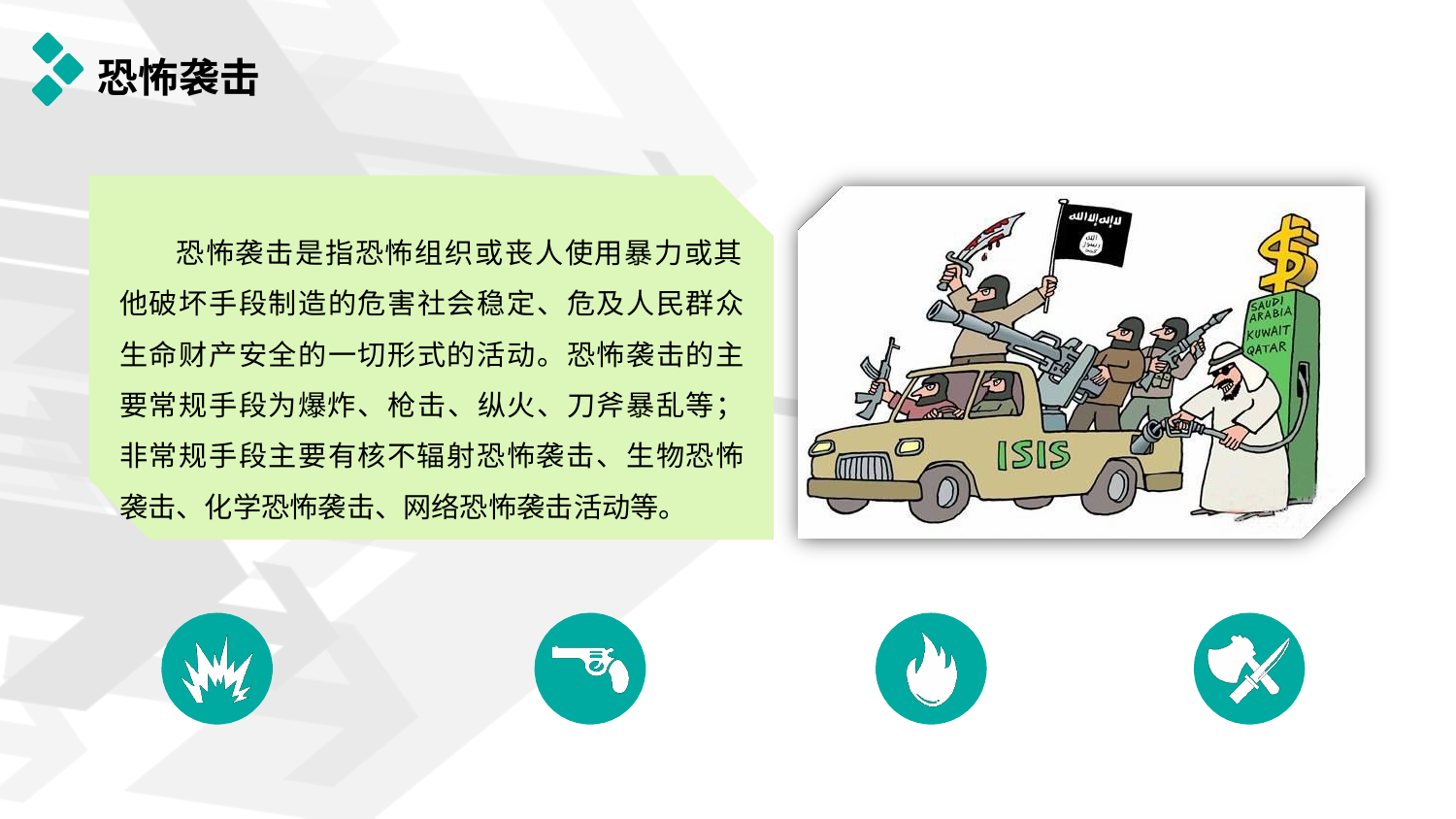

# 恐怖袭击

恐怖袭击是指恐怖组织或丧人使用暴力或其 他破坏手段制造的危害社会稳定、危及人民群众 生命财产安全的一切形式的活动。恐怖袭击的主 要常规手段为爆炸、枪击、纵火、刀斧暴乱等； 非常规手段主要有核不辐射恐怖袭击、生物恐怖 袭击、化学恐怖袭击、网络恐怖袭击活动等。